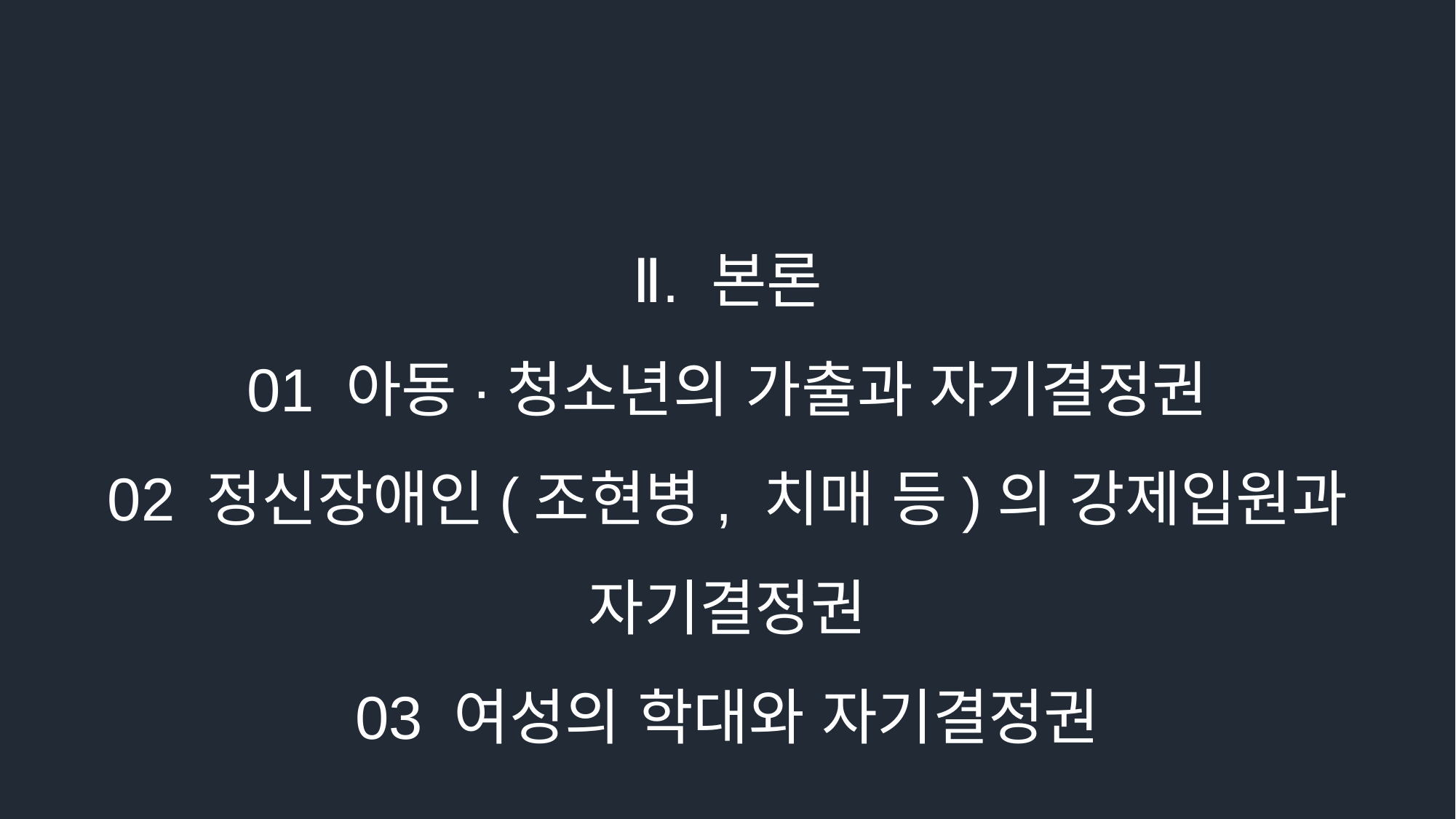

Ⅱ. 본론
01 아동·청소년의 가출과 자기결정권
02 정신장애인(조현병, 치매 등)의 강제입원과 자기결정권
03 여성의 학대와 자기결정권